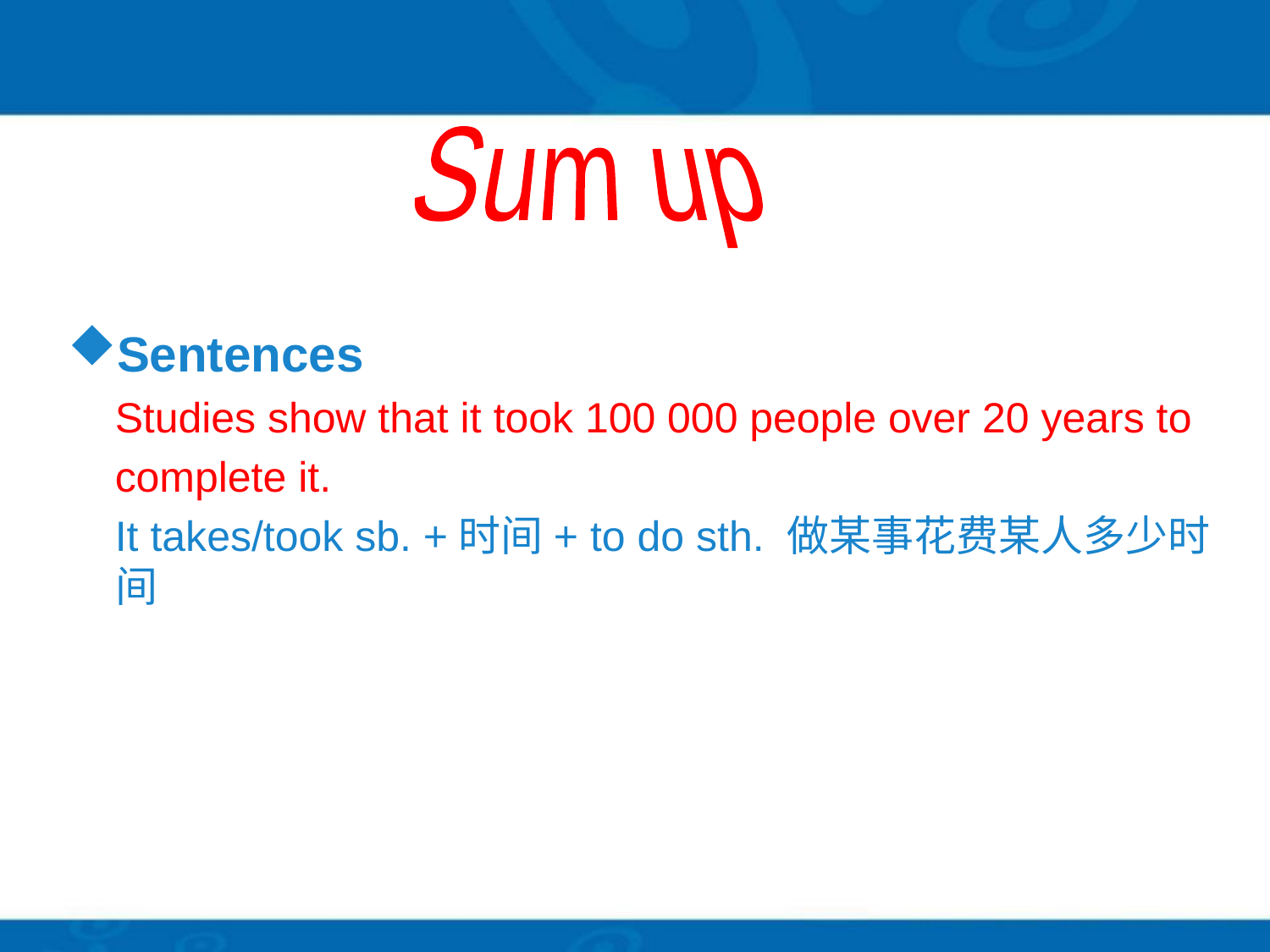

Sum up
Sentences
    Studies show that it took 100 000 people over 20 years to
    complete it.
    It takes/took sb. +时间+ to do sth. 做某事花费某人多少时间